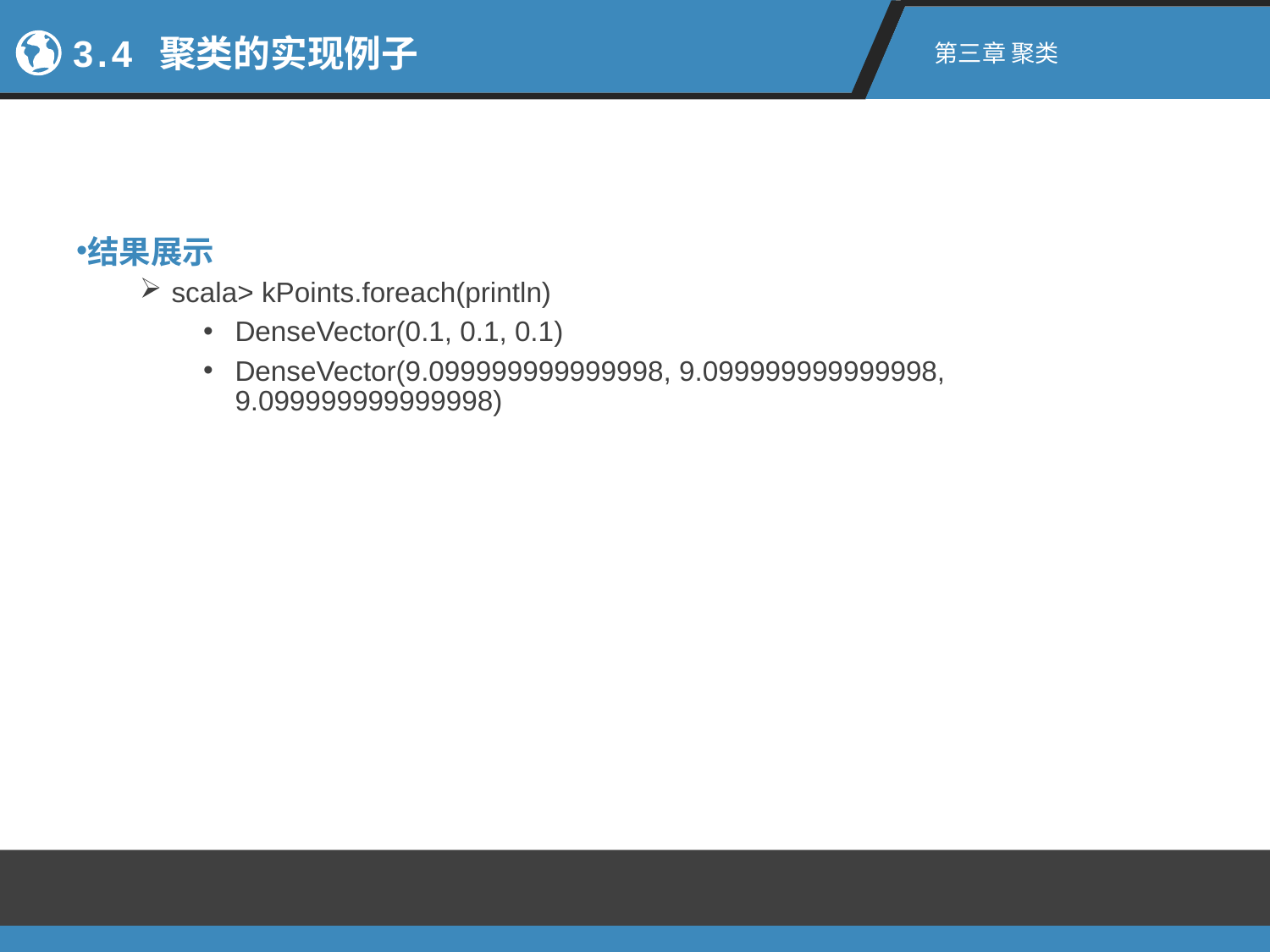

3.4 聚类的实现例子

第三章 聚类
结果展示
scala> kPoints.foreach(println)
DenseVector(0.1, 0.1, 0.1)
DenseVector(9.099999999999998, 9.099999999999998, 9.099999999999998)